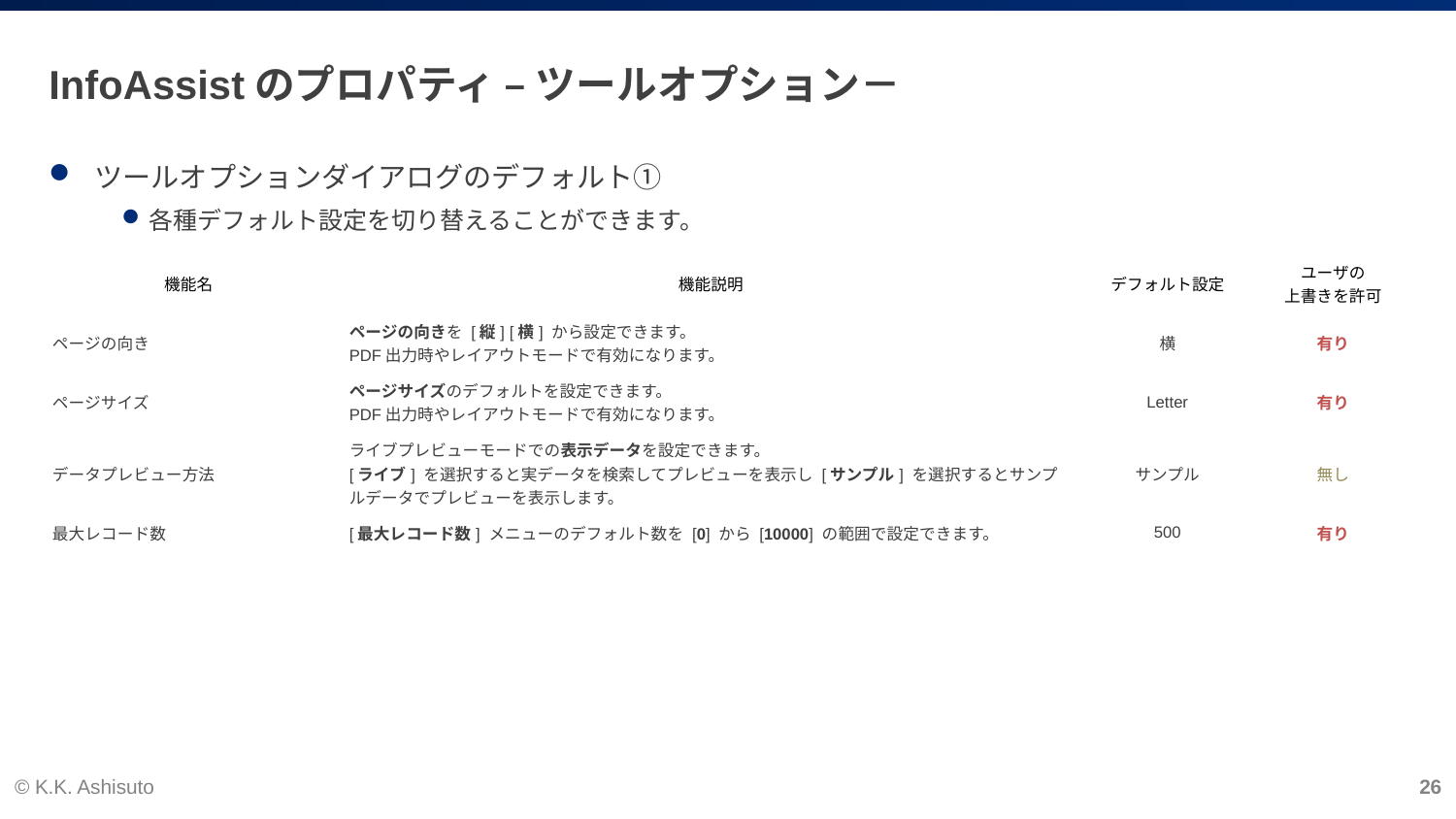

# InfoAssistのプロパティ – ツールオプション－
ツールオプションダイアログのデフォルト①
各種デフォルト設定を切り替えることができます。
| 機能名 | 機能説明 | デフォルト設定 | ユーザの 上書きを許可 |
| --- | --- | --- | --- |
| ページの向き | ページの向きを [縦] [横] から設定できます。 PDF出力時やレイアウトモードで有効になります。 | 横 | 有り |
| ページサイズ | ページサイズのデフォルトを設定できます。 PDF出力時やレイアウトモードで有効になります。 | Letter | 有り |
| データプレビュー方法 | ライブプレビューモードでの表示データを設定できます。 [ライブ] を選択すると実データを検索してプレビューを表示し [サンプル] を選択するとサンプルデータでプレビューを表示します。 | サンプル | 無し |
| 最大レコード数 | [最大レコード数] メニューのデフォルト数を [0] から [10000] の範囲で設定できます。 | 500 | 有り |
© K.K. Ashisuto
26